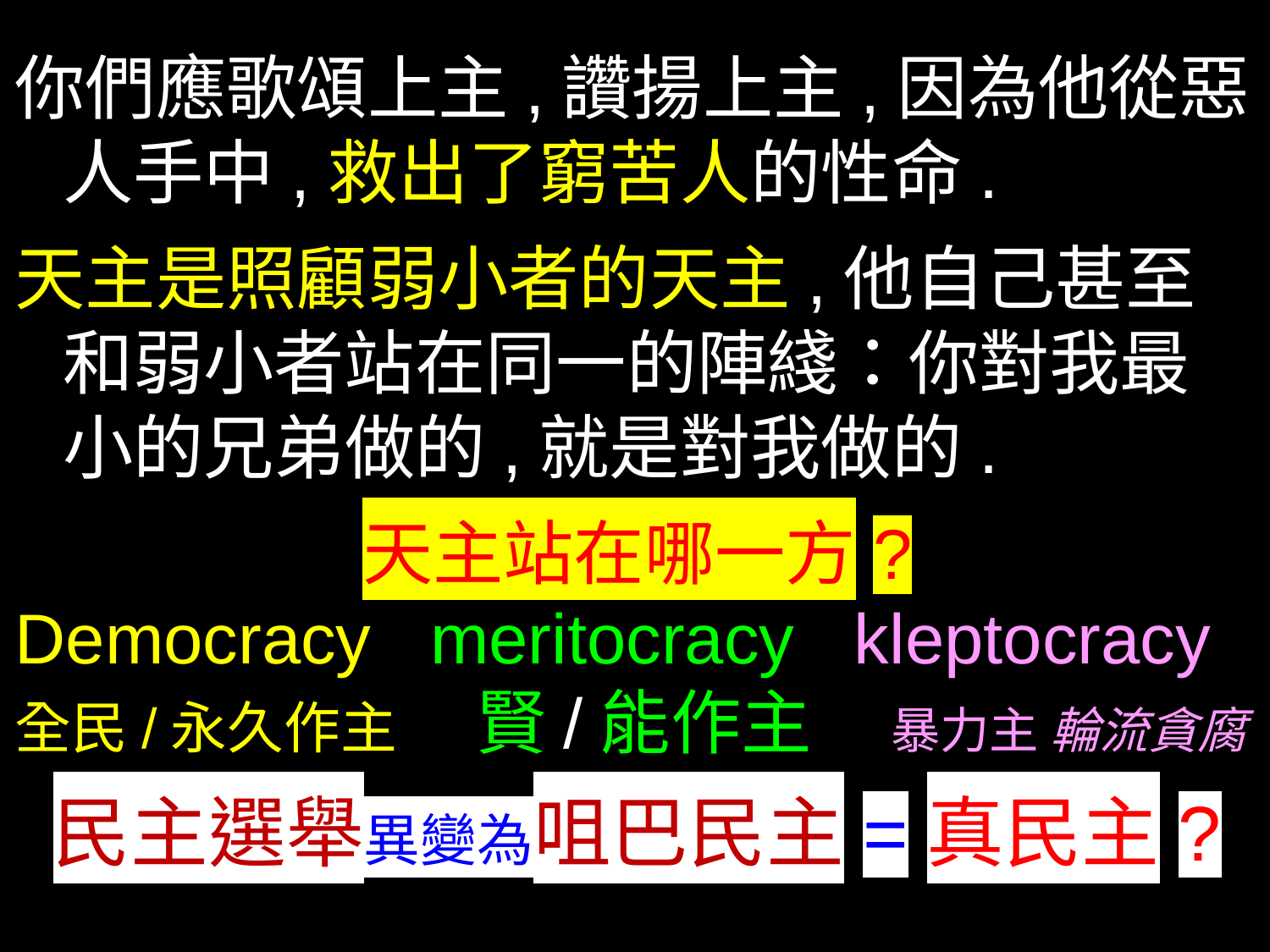

你們應歌頌上主,讚揚上主,因為他從惡人手中,救出了窮苦人的性命.
天主是照顧弱小者的天主,他自己甚至和弱小者站在同一的陣綫：你對我最小的兄弟做的,就是對我做的.
天主站在哪一方?
Democracy   meritocracy   kleptocracy
全民/永久作主     賢/能作主     暴力主 輪流貪腐
民主選舉異變為咀巴民主=真民主?